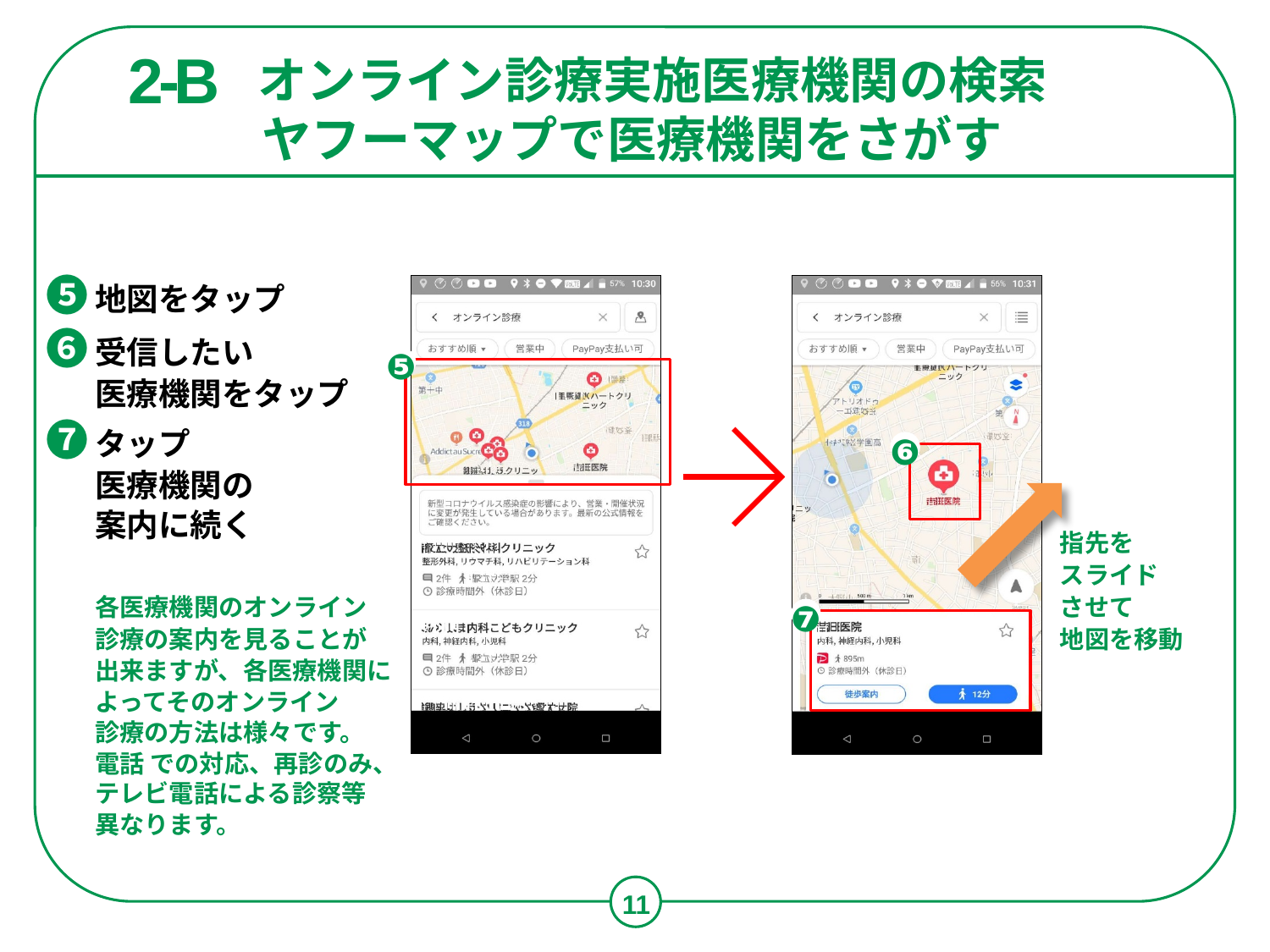

オンライン診療実施医療機関の検索
  ヤフーマップで医療機関をさがす
2-B
❺	地図をタップ
❻	受信したい
	医療機関をタップ
❼	タップ
	医療機関の
	案内に続く

	各医療機関のオンライン
	診療の案内を見ることが
	出来ますが、各医療機関に
	よってそのオンライン
	診療の方法は様々です。
	電話 での対応、再診のみ、	テレビ電話による診察等
	異なります。

❺

❻

指先を
スライド
させて
地図を移動
❼